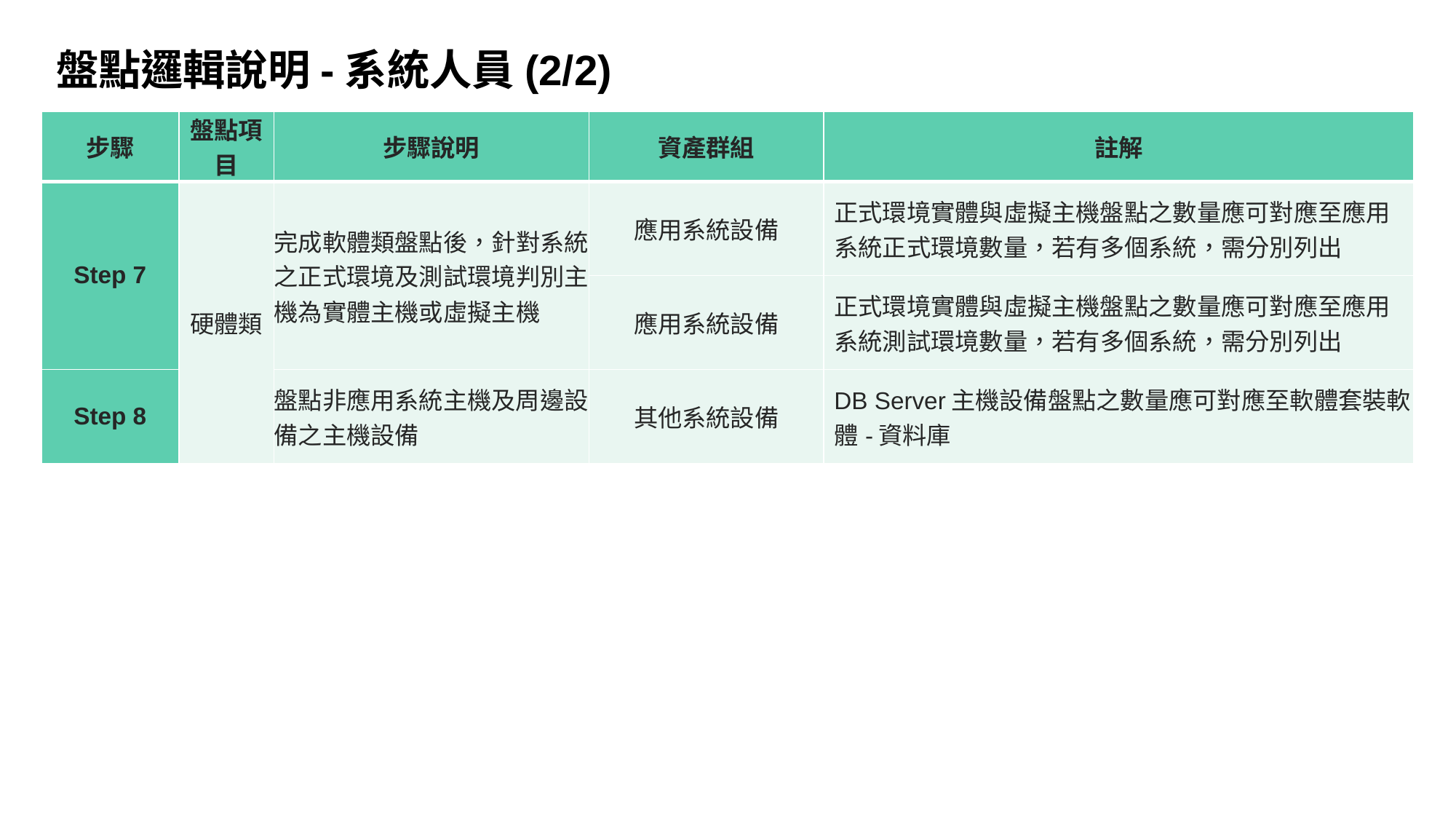

# 盤點邏輯說明-系統人員(2/2)
| 步驟 | 盤點項目 | 步驟說明 | 資產群組 | 註解 |
| --- | --- | --- | --- | --- |
| Step 7 | 硬體類 | 完成軟體類盤點後，針對系統之正式環境及測試環境判別主機為實體主機或虛擬主機 | 應用系統設備 | 正式環境實體與虛擬主機盤點之數量應可對應至應用系統正式環境數量，若有多個系統，需分別列出 |
|  |  |  | 應用系統設備 | 正式環境實體與虛擬主機盤點之數量應可對應至應用系統測試環境數量，若有多個系統，需分別列出 |
| Step 8 |  | 盤點非應用系統主機及周邊設備之主機設備 | 其他系統設備 | DB Server主機設備盤點之數量應可對應至軟體套裝軟體-資料庫 |